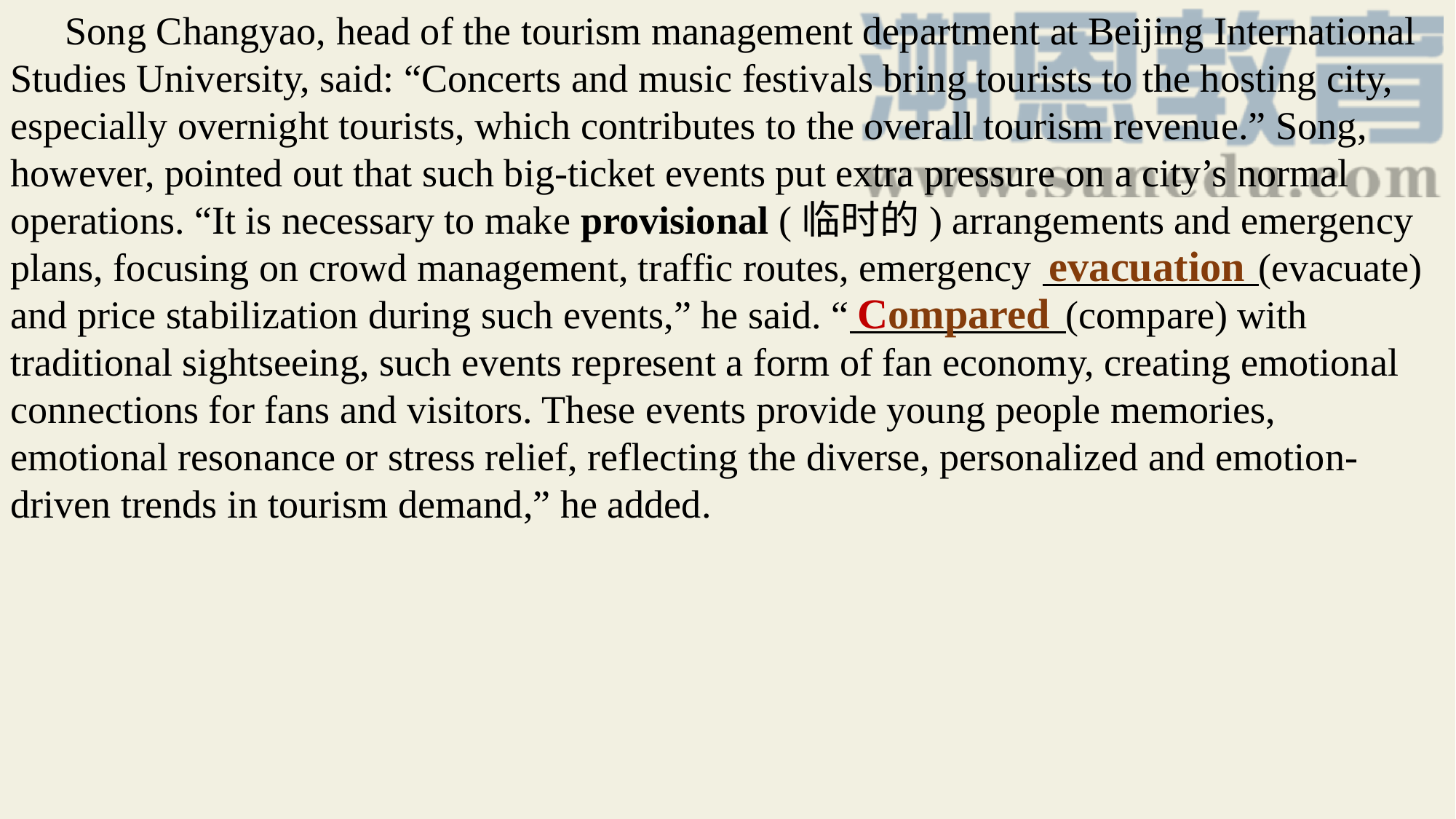

Song Changyao, head of the tourism management department at Beijing International Studies University, said: “Concerts and music festivals bring tourists to the hosting city, especially overnight tourists, which contributes to the overall tourism revenue.” Song, however, pointed out that such big-ticket events put extra pressure on a city’s normal operations. “It is necessary to make provisional (临时的) arrangements and emergency plans, focusing on crowd management, traffic routes, emergency                       (evacuate) and price stabilization during such events,” he said. “                      (compare) with traditional sightseeing, such events represent a form of fan economy, creating emotional connections for fans and visitors. These events provide young people memories, emotional resonance or stress relief, reflecting the diverse, personalized and emotion-driven trends in tourism demand,” he added.
evacuation
Compared